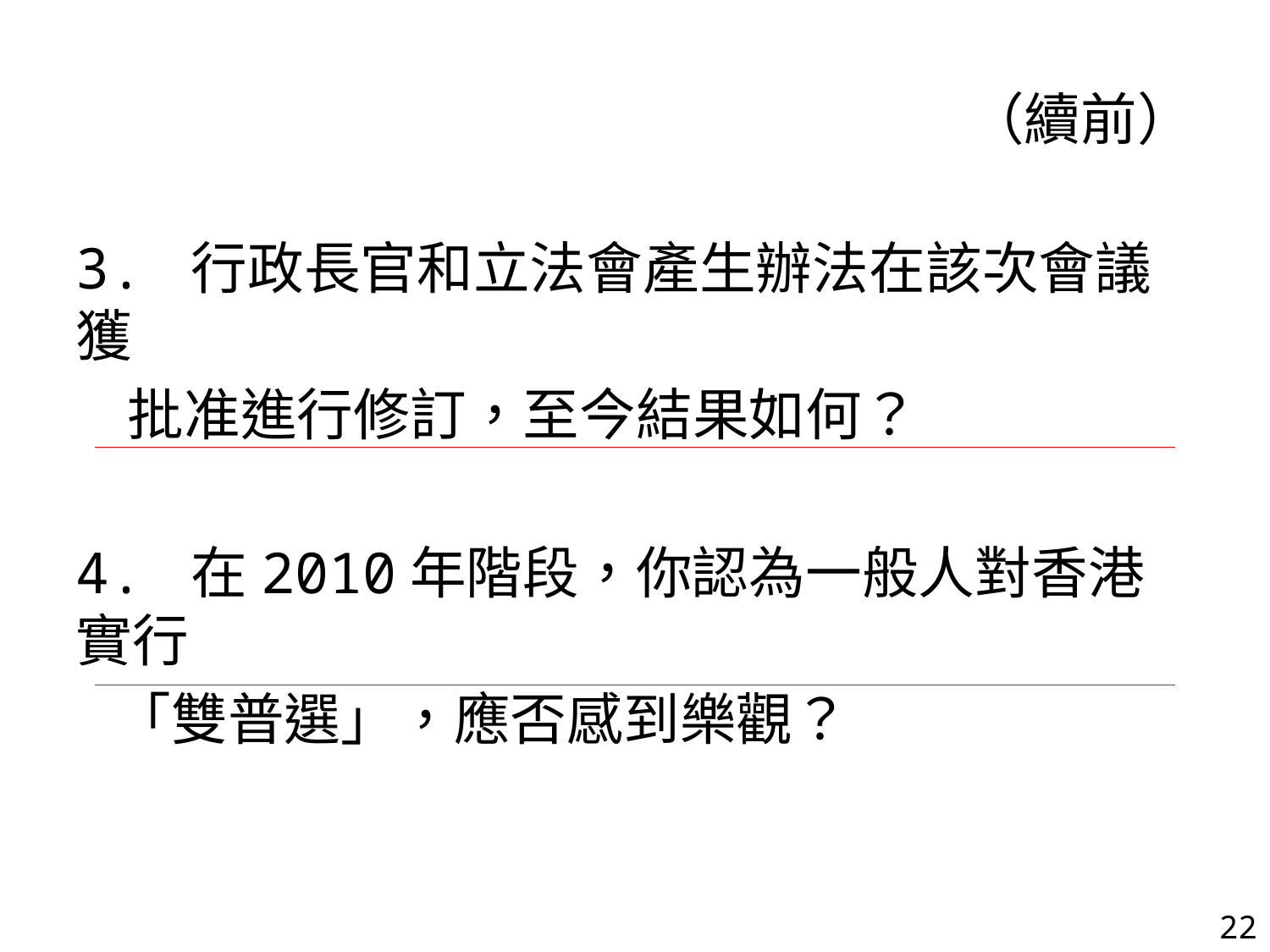

# （續前）
3. 行政長官和立法會產生辦法在該次會議獲
   批准進行修訂，至今結果如何？

4. 在2010年階段，你認為一般人對香港實行
  「雙普選」，應否感到樂觀？
22